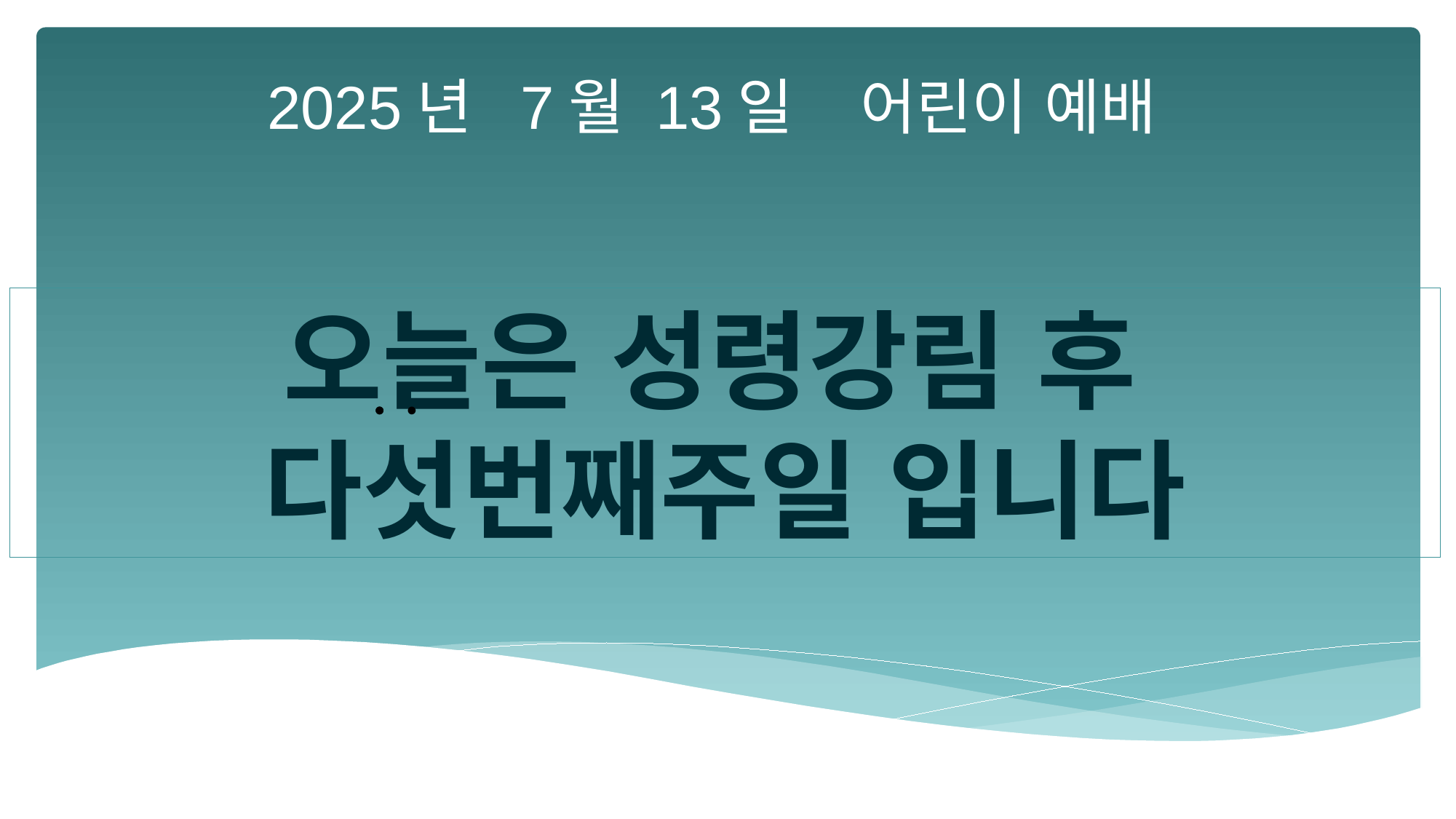

2025년  7월 13일    어린이 예배
오늘은 성령강림 후
다섯번째주일 입니다
•
•
•